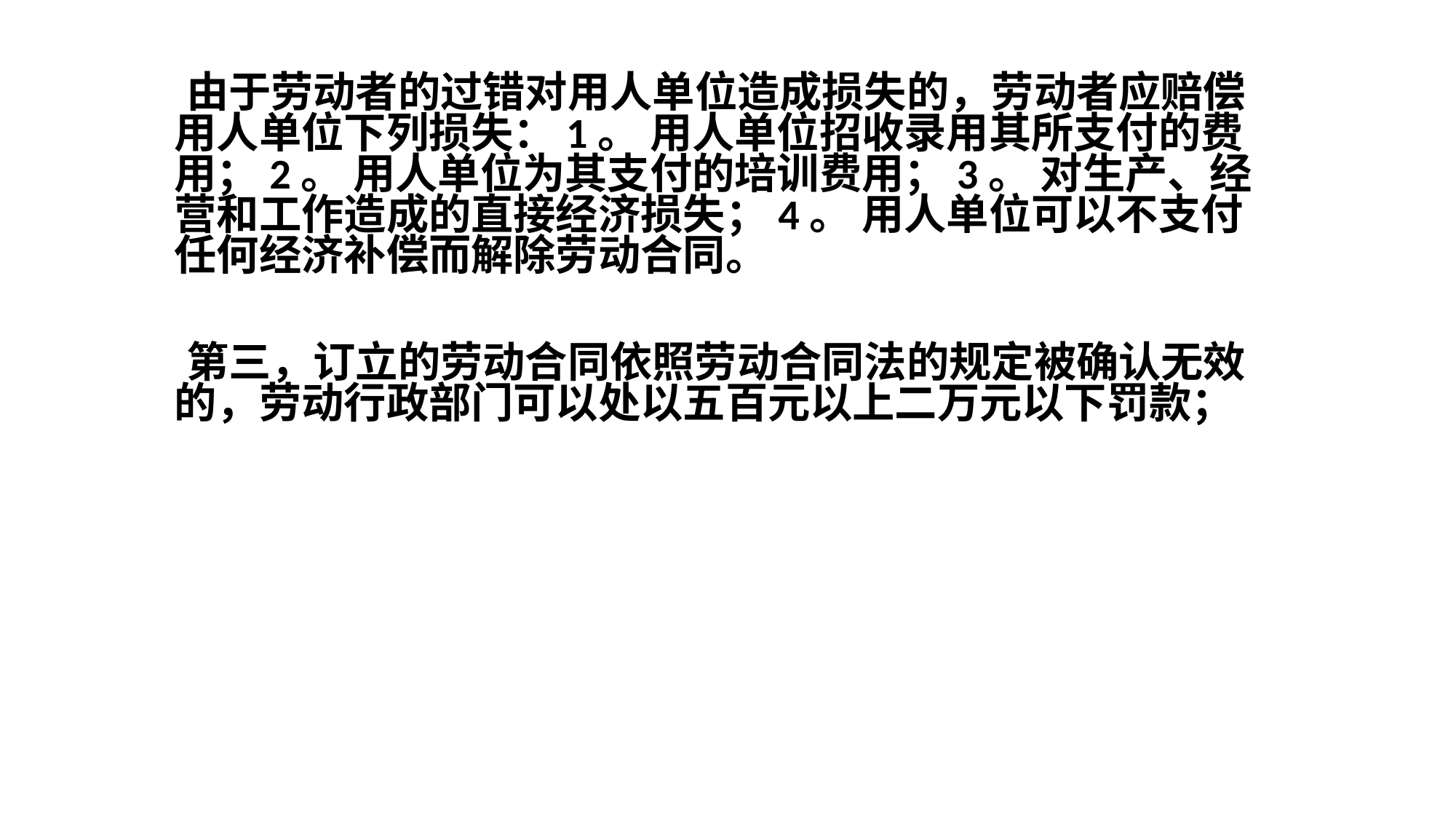

由于劳动者的过错对用人单位造成损失的，劳动者应赔偿用人单位下列损失：1。 用人单位招收录用其所支付的费用；2。 用人单位为其支付的培训费用；3。 对生产、经营和工作造成的直接经济损失；4。 用人单位可以不支付任何经济补偿而解除劳动合同。
   第三，订立的劳动合同依照劳动合同法的规定被确认无效的，劳动行政部门可以处以五百元以上二万元以下罚款；

58